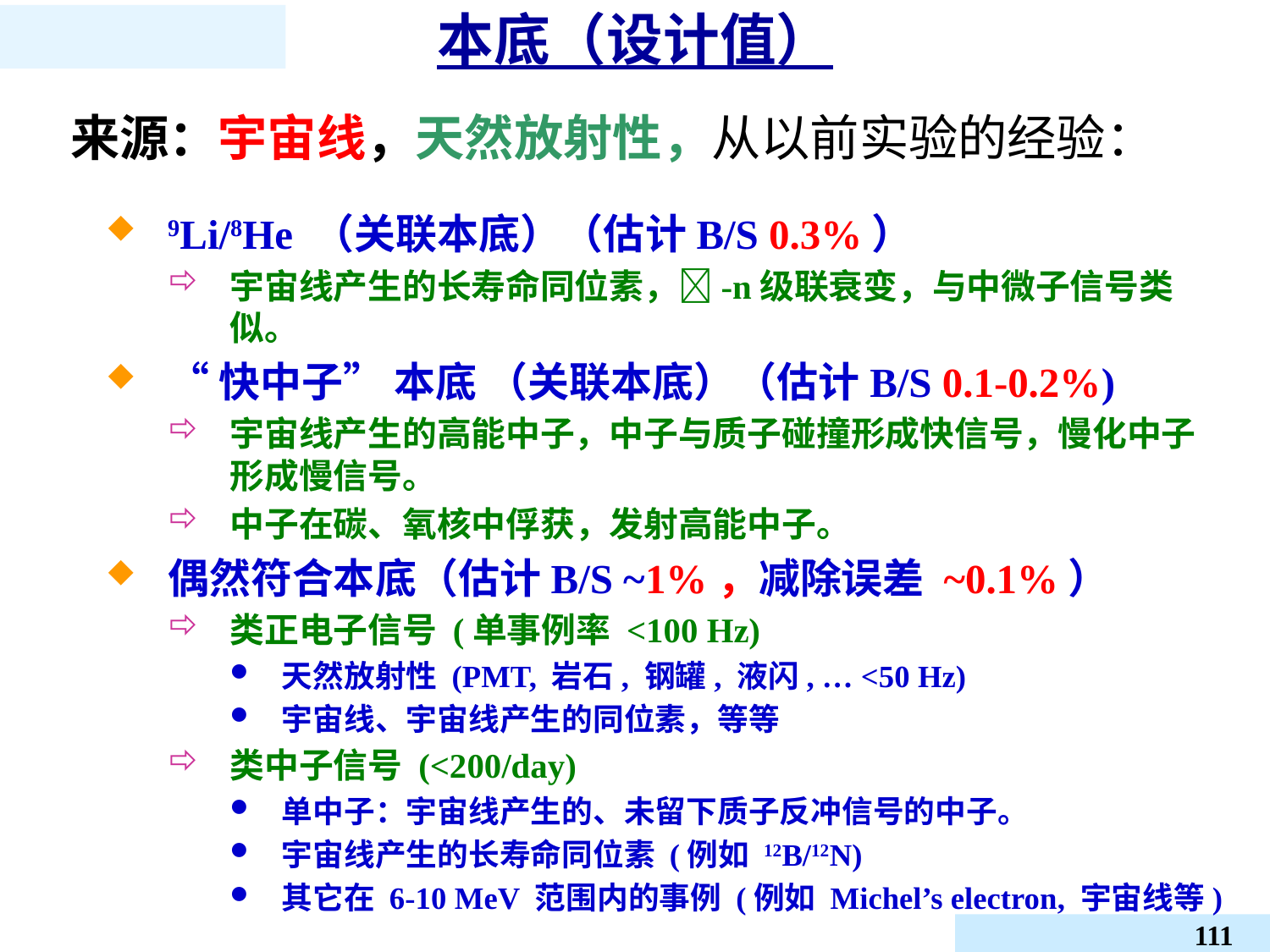

# 本底（设计值）
来源：宇宙线，天然放射性，从以前实验的经验：
9Li/8He （关联本底）（估计B/S 0.3%）
宇宙线产生的长寿命同位素，β-n级联衰变，与中微子信号类似。
“快中子” 本底 （关联本底）（估计B/S 0.1-0.2%)
宇宙线产生的高能中子，中子与质子碰撞形成快信号，慢化中子形成慢信号。
中子在碳、氧核中俘获，发射高能中子。
偶然符合本底（估计B/S ~1%，减除误差 ~0.1%）
类正电子信号 (单事例率 <100 Hz)
天然放射性 (PMT, 岩石, 钢罐, 液闪, … <50 Hz)
宇宙线、宇宙线产生的同位素，等等
类中子信号 (<200/day)
单中子：宇宙线产生的、未留下质子反冲信号的中子。
宇宙线产生的长寿命同位素 (例如 12B/12N)
其它在 6-10 MeV 范围内的事例 (例如 Michel’s electron, 宇宙线等)